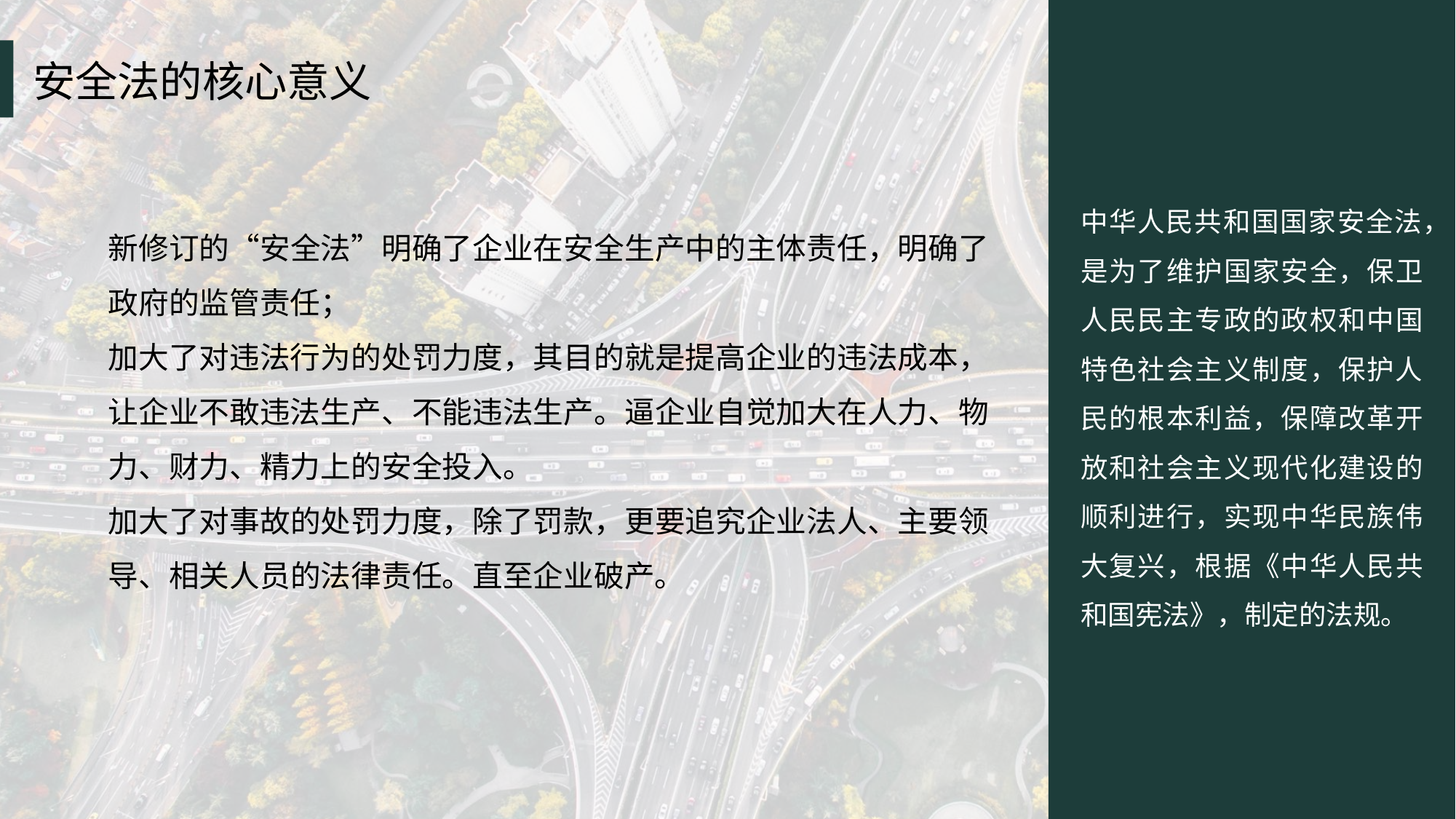

安全法的核心意义
中华人民共和国国家安全法，是为了维护国家安全，保卫人民民主专政的政权和中国特色社会主义制度，保护人民的根本利益，保障改革开放和社会主义现代化建设的顺利进行，实现中华民族伟大复兴，根据《中华人民共和国宪法》，制定的法规。
新修订的“安全法”明确了企业在安全生产中的主体责任，明确了政府的监管责任；
加大了对违法行为的处罚力度，其目的就是提高企业的违法成本，让企业不敢违法生产、不能违法生产。逼企业自觉加大在人力、物力、财力、精力上的安全投入。
加大了对事故的处罚力度，除了罚款，更要追究企业法人、主要领导、相关人员的法律责任。直至企业破产。